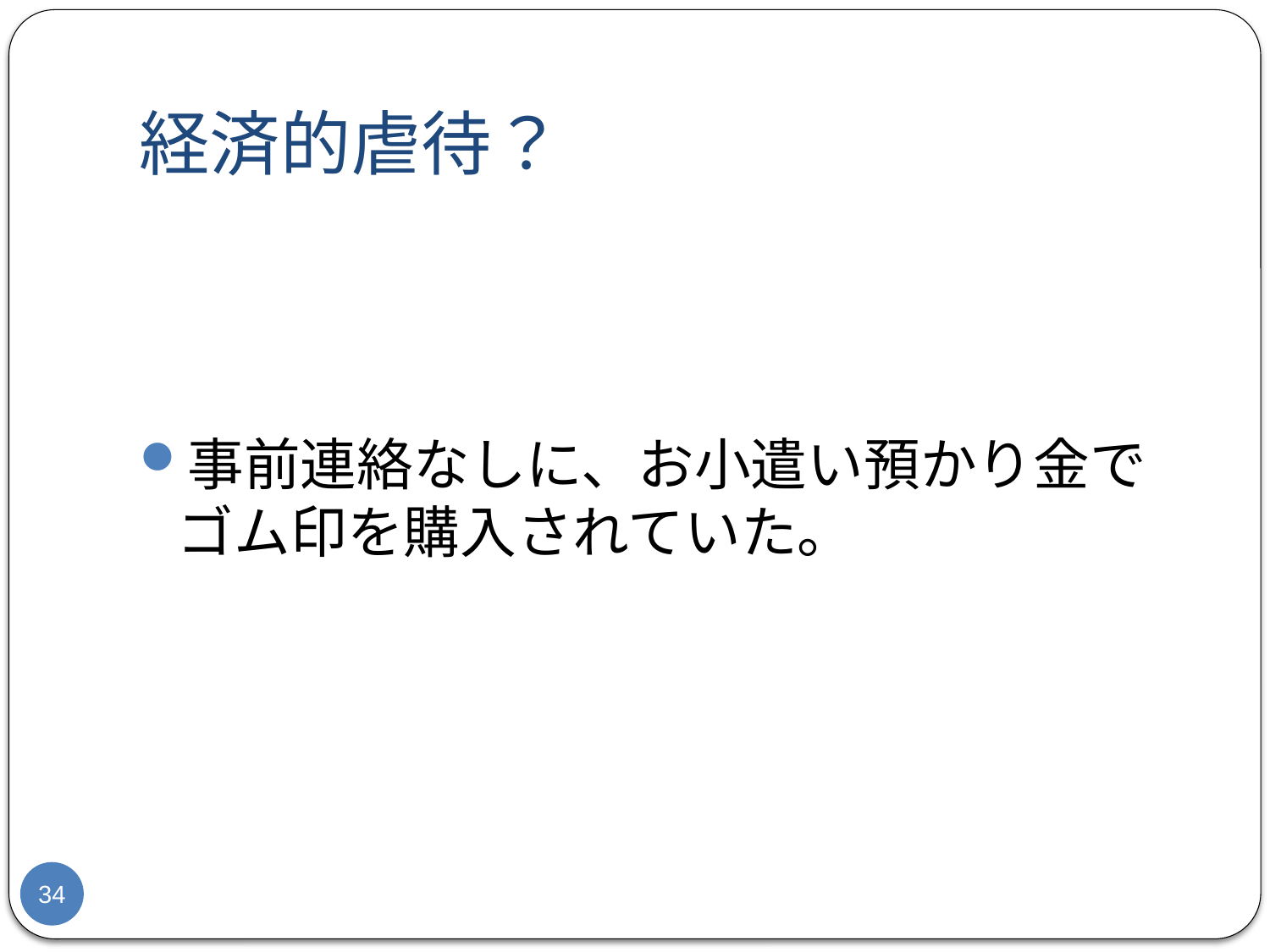

# 経済的虐待？

事前連絡なしに、お小遣い預かり金でゴム印を購入されていた。

34